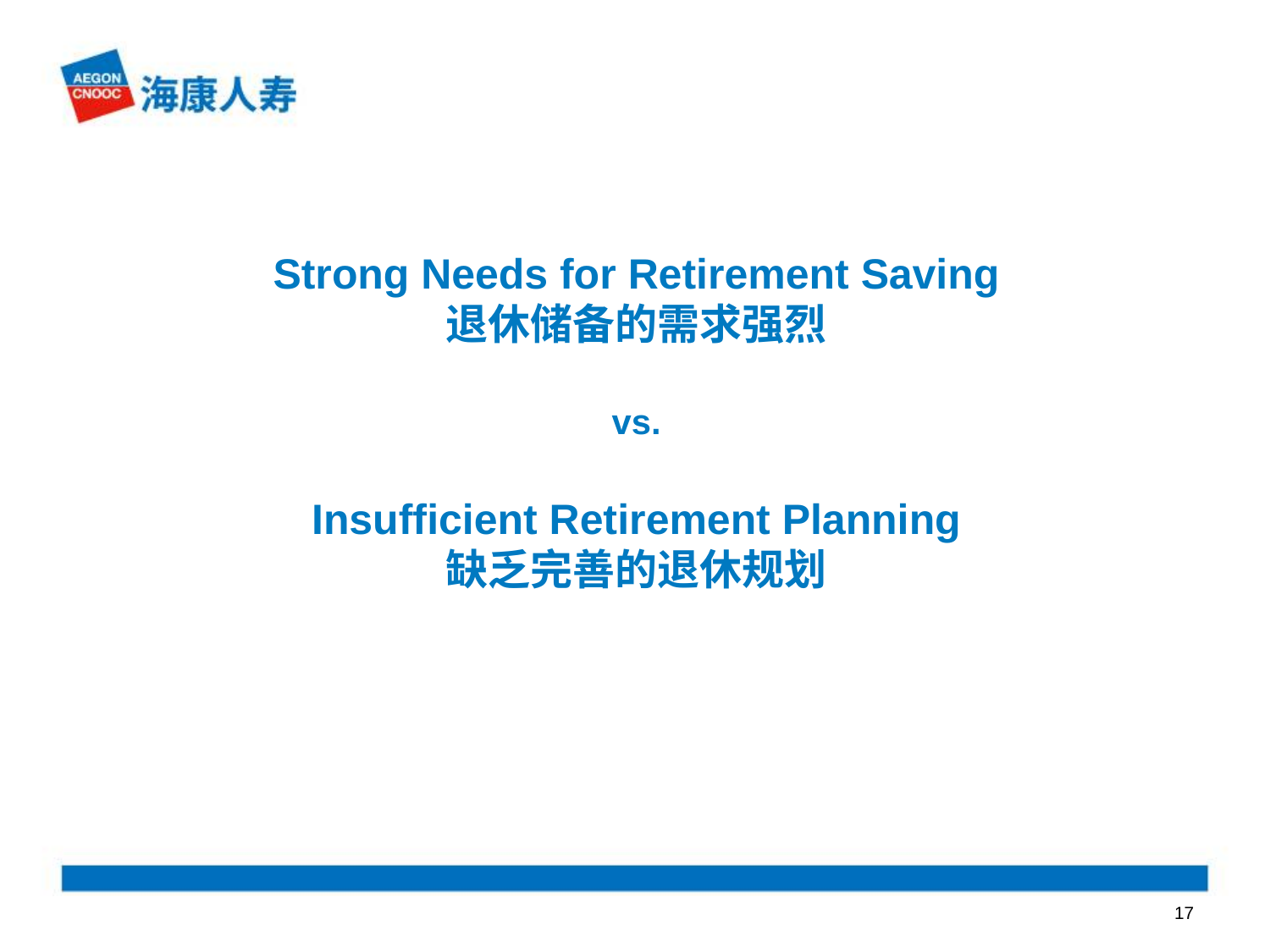

# Strong Needs for Retirement Saving 退休储备的需求强烈 vs. Insufficient Retirement Planning 缺乏完善的退休规划
17